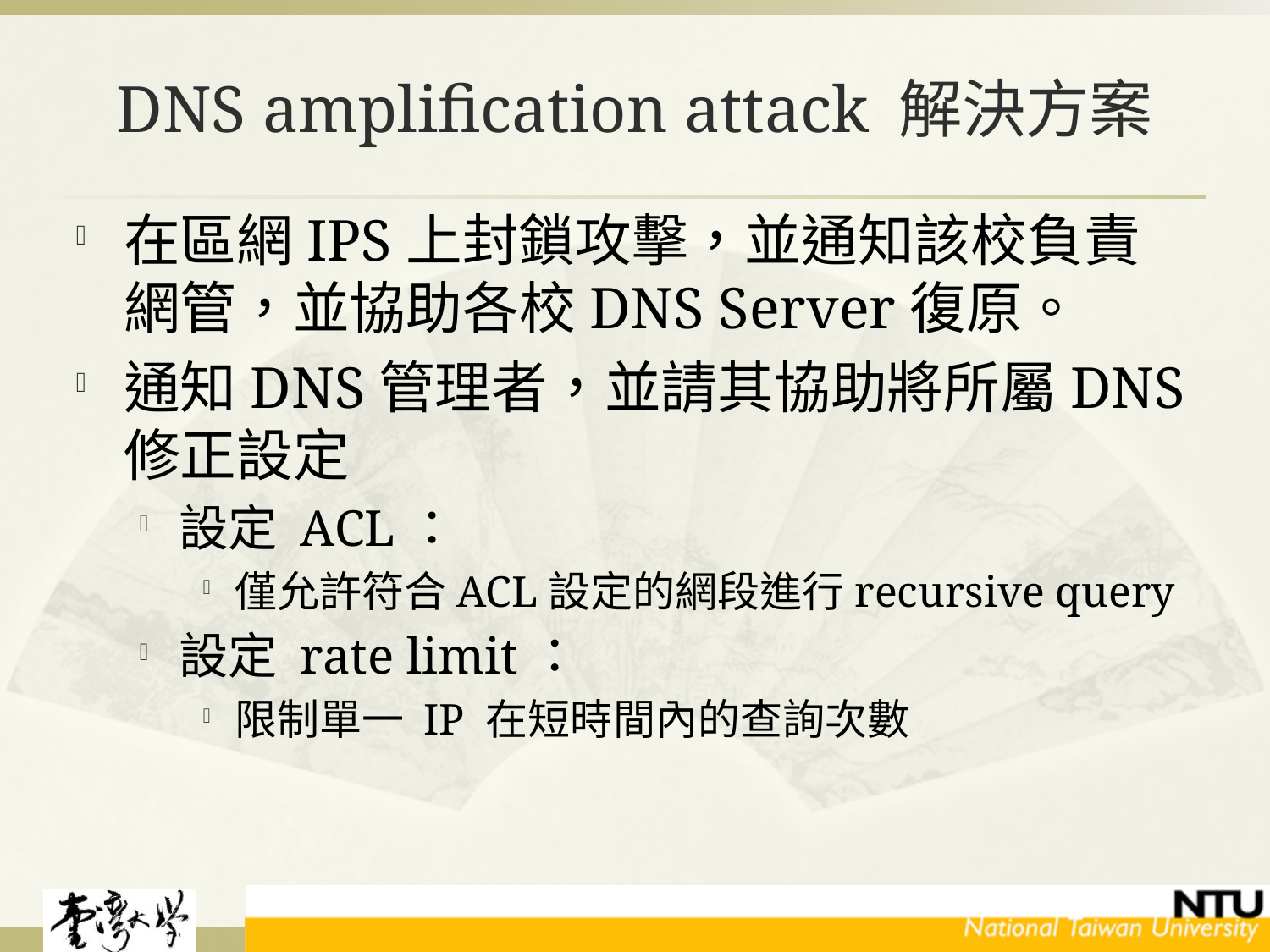

# DNS amplification attack 解決方案
在區網IPS上封鎖攻擊，並通知該校負責網管，並協助各校DNS Server復原。
通知DNS管理者，並請其協助將所屬DNS修正設定
設定 ACL：
僅允許符合ACL設定的網段進行recursive query
設定 rate limit：
限制單一 IP 在短時間內的查詢次數